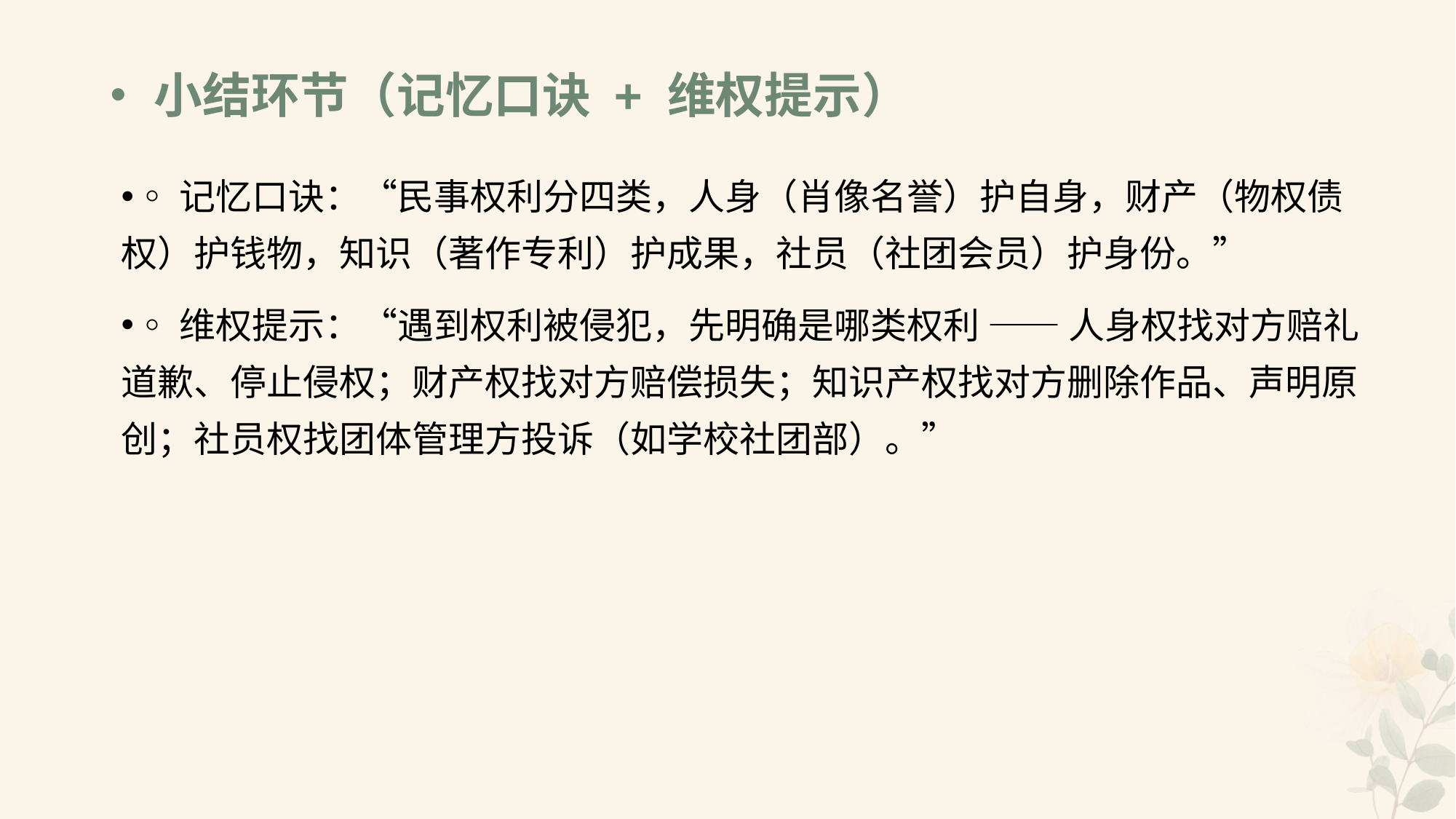

# •小结环节（记忆口诀 + 维权提示）
◦记忆口诀：“民事权利分四类，人身（肖像名誉）护自身，财产（物权债权）护钱物，知识（著作专利）护成果，社员（社团会员）护身份。”
◦维权提示：“遇到权利被侵犯，先明确是哪类权利 —— 人身权找对方赔礼道歉、停止侵权；财产权找对方赔偿损失；知识产权找对方删除作品、声明原创；社员权找团体管理方投诉（如学校社团部）。”